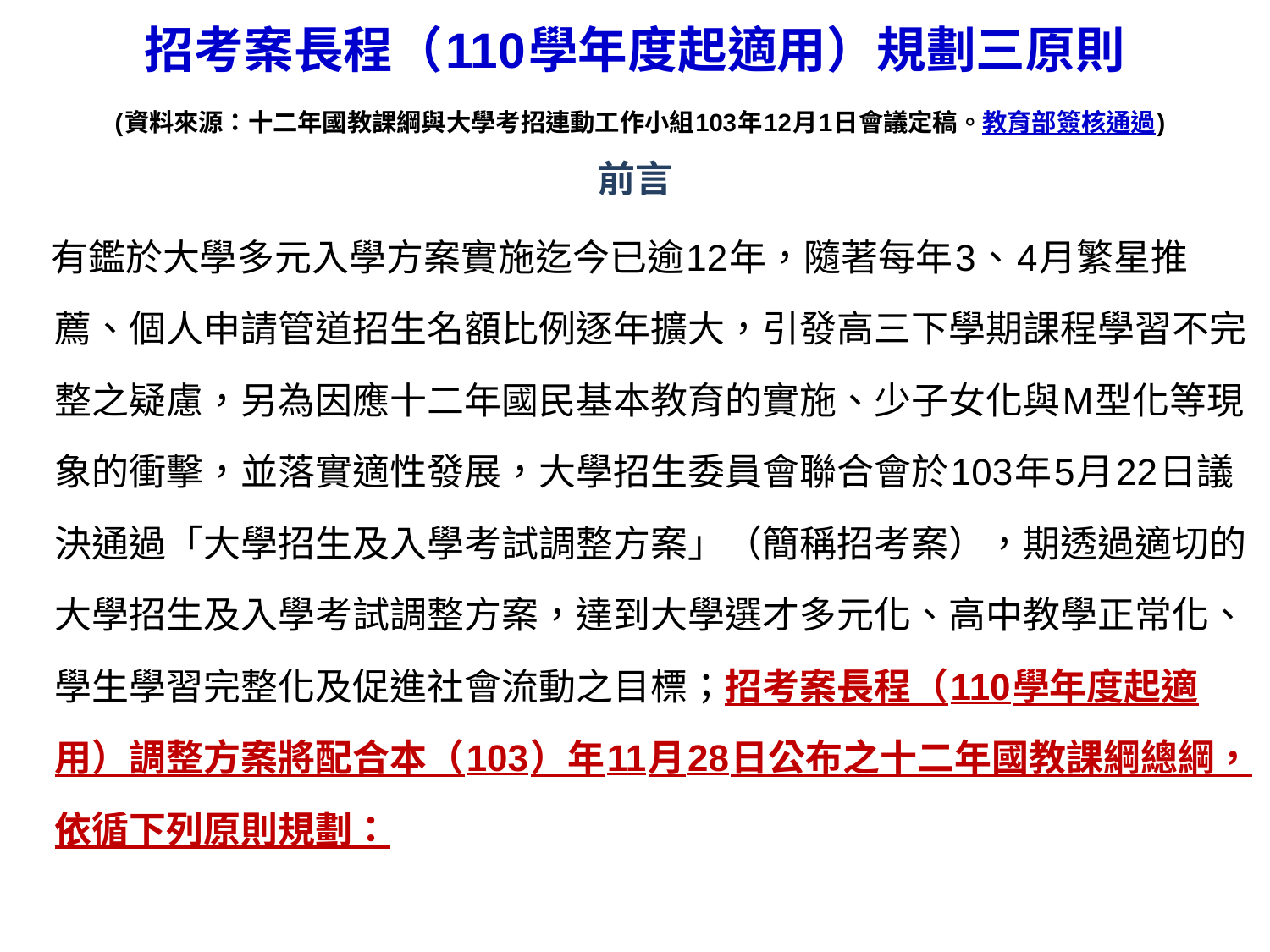

招考案長程（110學年度起適用）規劃三原則
 (資料來源：十二年國教課綱與大學考招連動工作小組103年12月1日會議定稿。教育部簽核通過)
前言
       有鑑於大學多元入學方案實施迄今已逾12年，隨著每年3、4月繁星推薦、個人申請管道招生名額比例逐年擴大，引發高三下學期課程學習不完整之疑慮，另為因應十二年國民基本教育的實施、少子女化與M型化等現象的衝擊，並落實適性發展，大學招生委員會聯合會於103年5月22日議決通過「大學招生及入學考試調整方案」（簡稱招考案），期透過適切的大學招生及入學考試調整方案，達到大學選才多元化、高中教學正常化、學生學習完整化及促進社會流動之目標；招考案長程（110學年度起適用）調整方案將配合本（103）年11月28日公布之十二年國教課綱總綱，依循下列原則規劃：